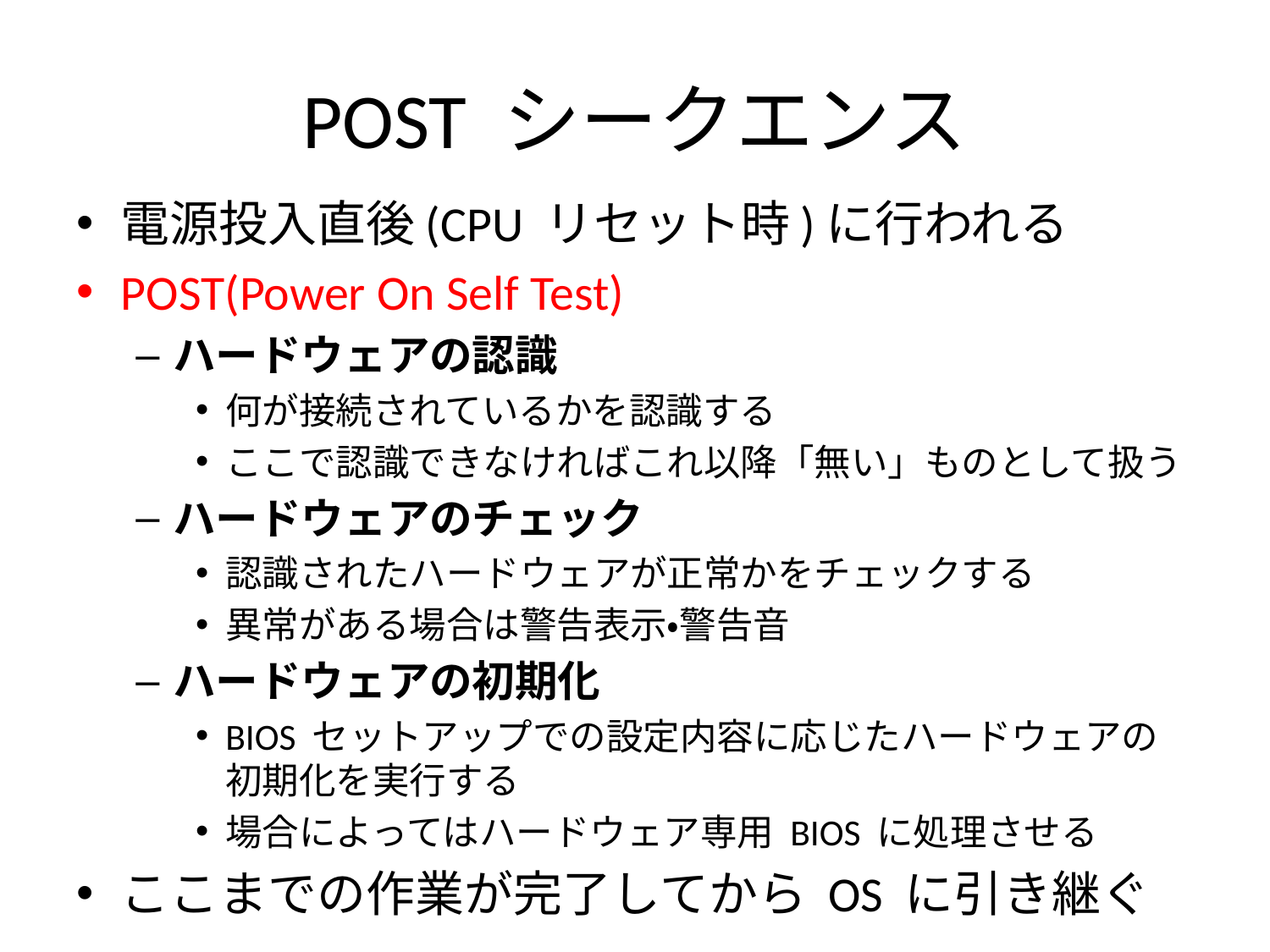

# POST シークエンス
電源投入直後(CPU リセット時)に行われる
POST(Power On Self Test)
ハードウェアの認識
何が接続されているかを認識する
ここで認識できなければこれ以降「無い」ものとして扱う
ハードウェアのチェック
認識されたハードウェアが正常かをチェックする
異常がある場合は警告表示・警告音
ハードウェアの初期化
BIOS セットアップでの設定内容に応じたハードウェアの初期化を実行する
場合によってはハードウェア専用 BIOS に処理させる
ここまでの作業が完了してから OS に引き継ぐ